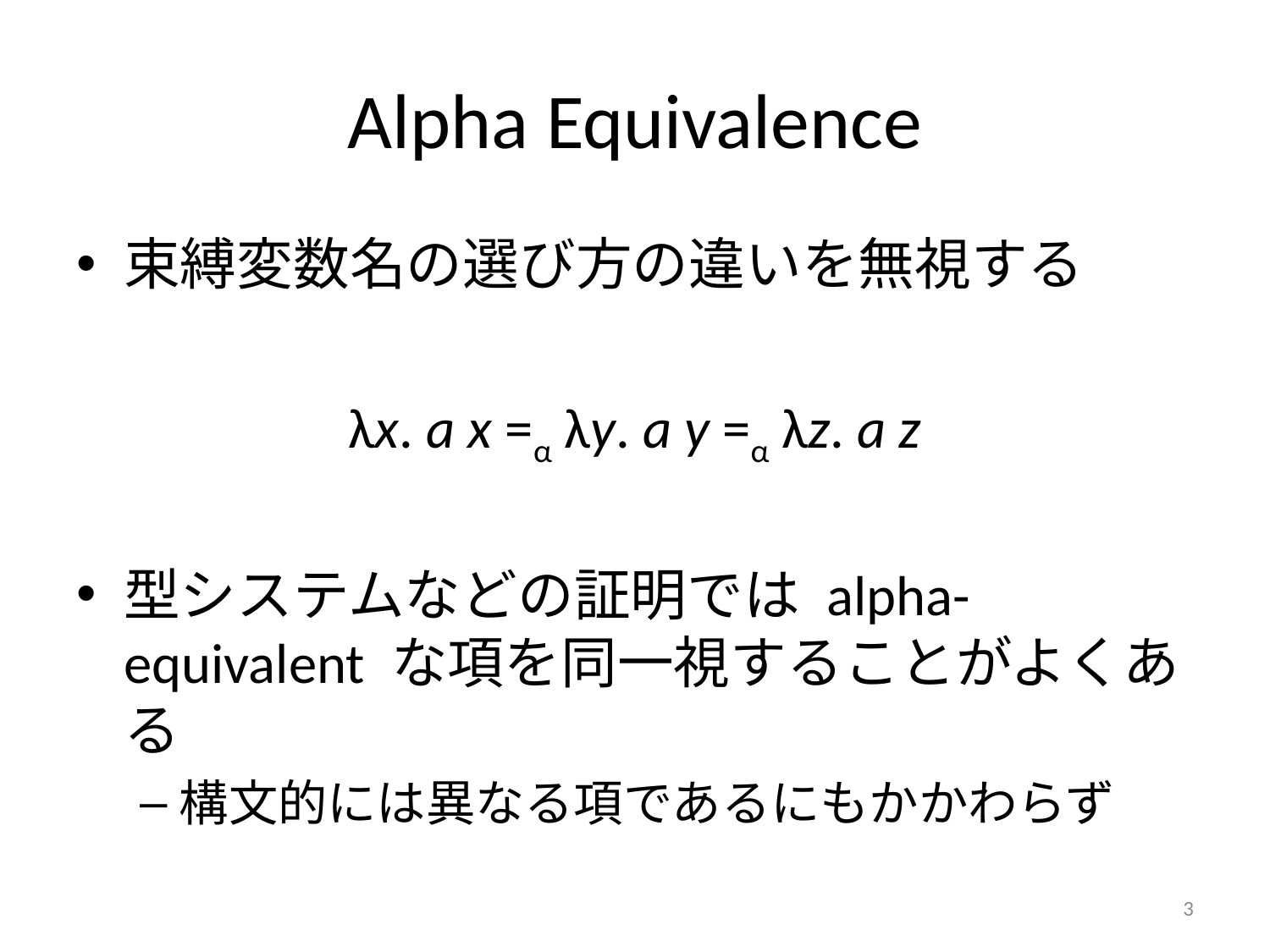

# Alpha Equivalence
束縛変数名の選び方の違いを無視する

λx. a x =α λy. a y =α λz. a z

型システムなどの証明では alpha-equivalent な項を同一視することがよくある
構文的には異なる項であるにもかかわらず
3